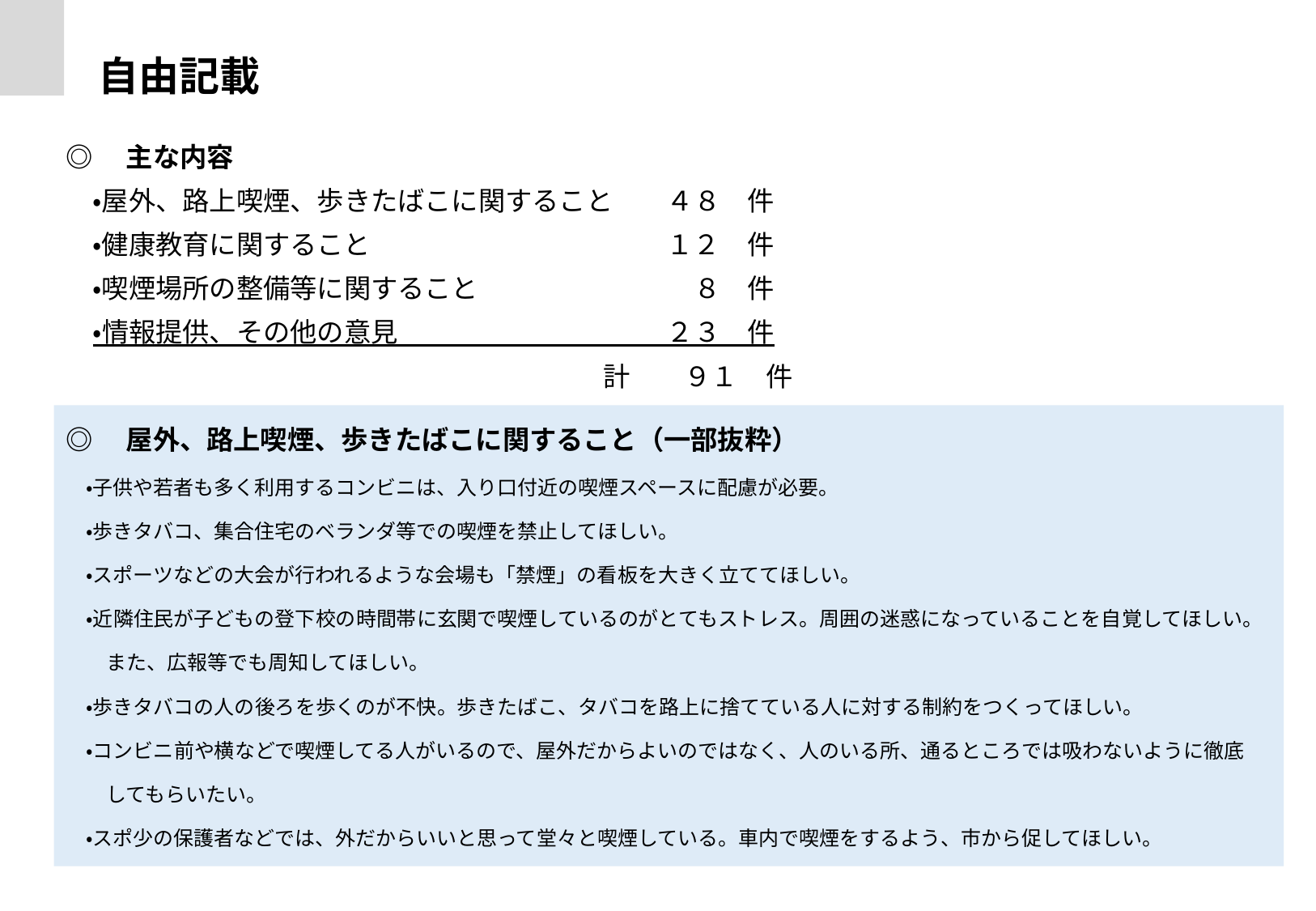

自由記載
◎　主な内容
　・屋外、路上喫煙、歩きたばこに関すること　　４８　件
　・健康教育に関すること　　　　　　　　　　　１２　件
　・喫煙場所の整備等に関すること　　　　　　　　８　件
　・情報提供、その他の意見　　　　　　　　　　２３　件
　　　　　　　　　　　　　　　　　　　　計　　９１　件
◎　屋外、路上喫煙、歩きたばこに関すること（一部抜粋）
　・子供や若者も多く利用するコンビニは、入り口付近の喫煙スペースに配慮が必要。
　・歩きタバコ、集合住宅のベランダ等での喫煙を禁止してほしい。
　・スポーツなどの大会が行われるような会場も「禁煙」の看板を大きく立ててほしい。
　・近隣住民が子どもの登下校の時間帯に玄関で喫煙しているのがとてもストレス。周囲の迷惑になっていることを自覚してほしい。
　　また、広報等でも周知してほしい。
　・歩きタバコの人の後ろを歩くのが不快。歩きたばこ、タバコを路上に捨てている人に対する制約をつくってほしい。
　・コンビニ前や横などで喫煙してる人がいるので、屋外だからよいのではなく、人のいる所、通るところでは吸わないように徹底
　　してもらいたい。
　・スポ少の保護者などでは、外だからいいと思って堂々と喫煙している。車内で喫煙をするよう、市から促してほしい。